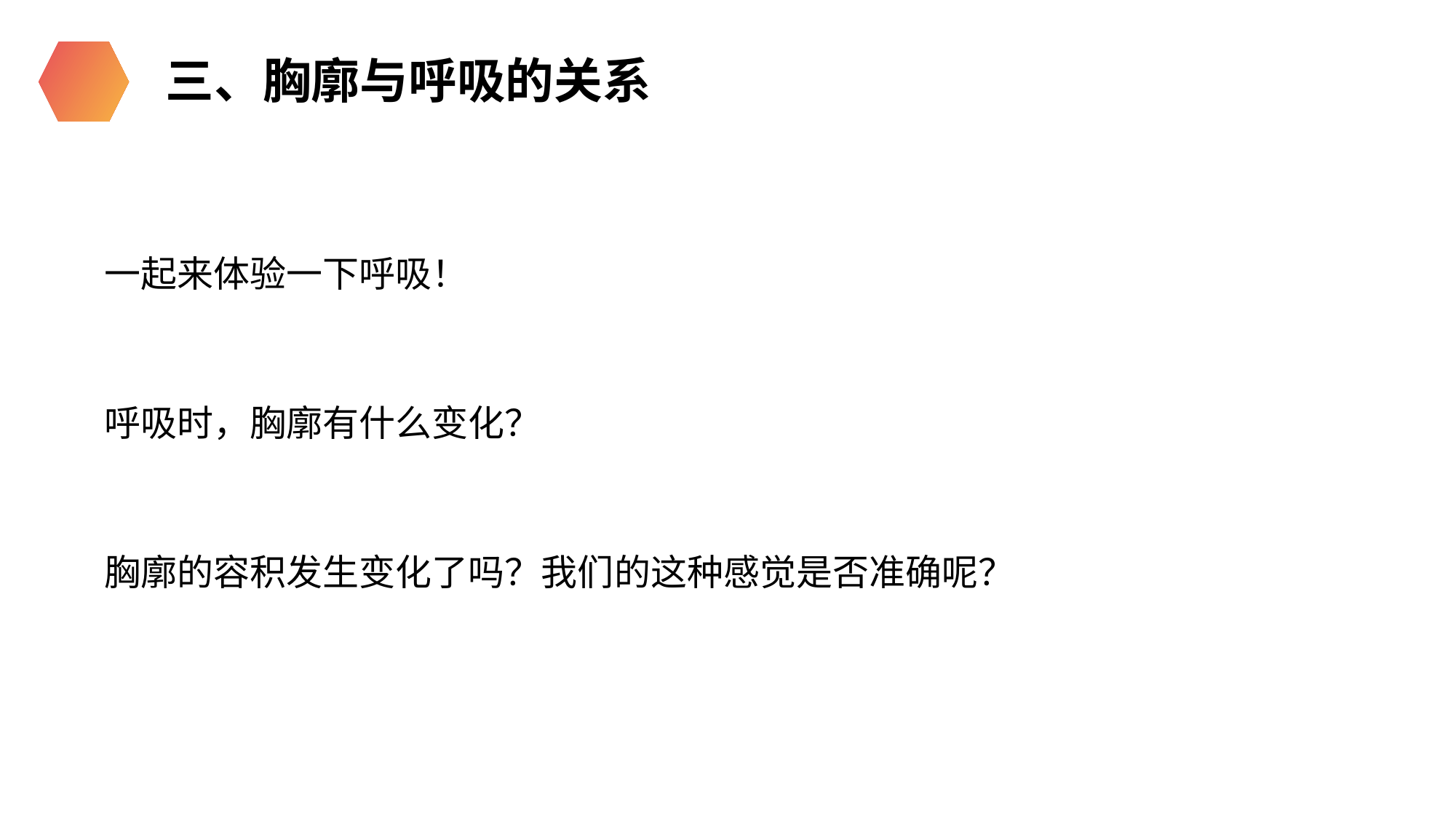

三、胸廓与呼吸的关系
一起来体验一下呼吸！
呼吸时，胸廓有什么变化？
胸廓的容积发生变化了吗？我们的这种感觉是否准确呢？